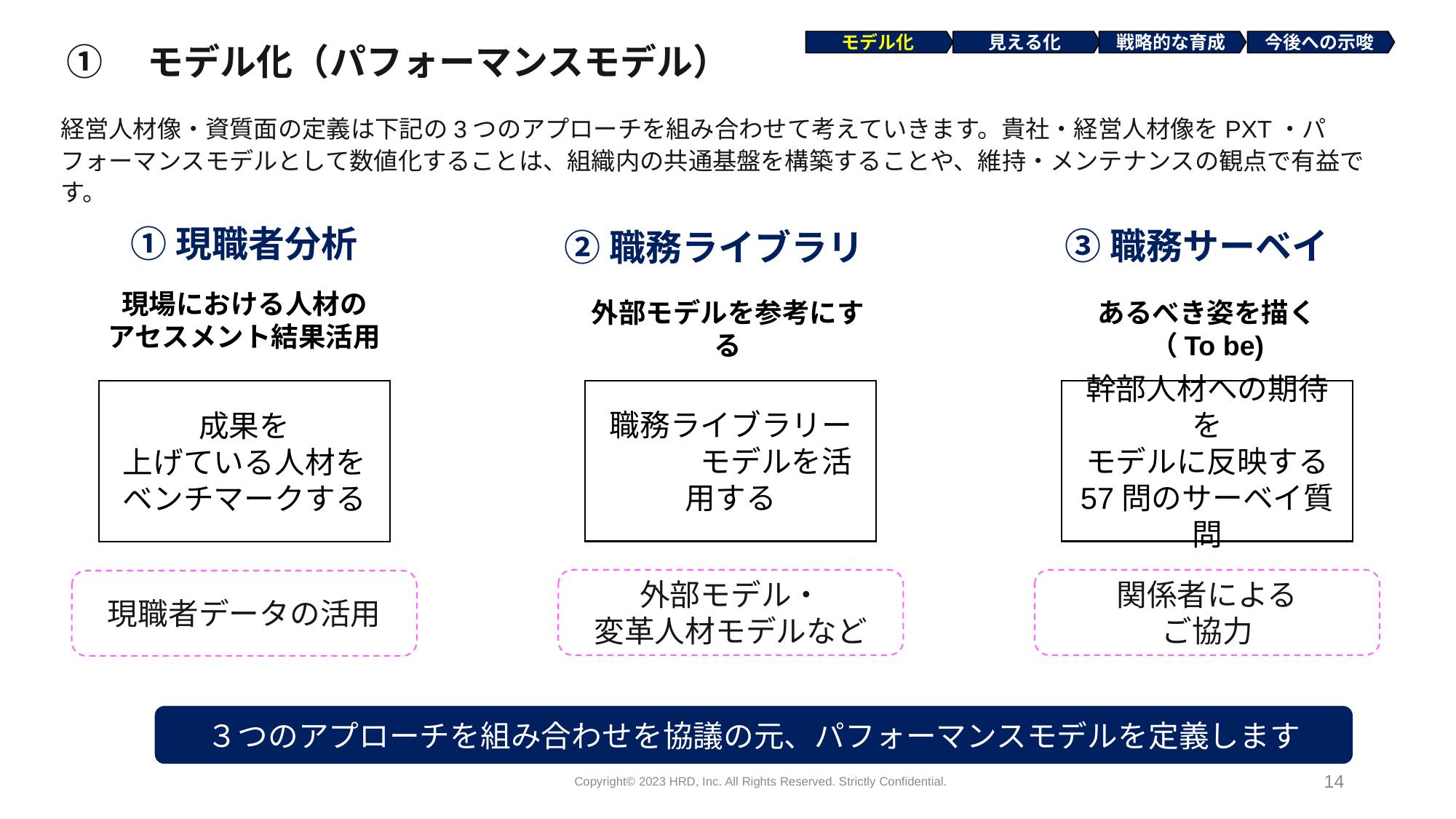

①　モデル化（パフォーマンスモデル）
モデル化
見える化
戦略的な育成
今後への示唆
経営人材像・資質面の定義は下記の3つのアプローチを組み合わせて考えていきます。貴社・経営人材像をPXT・パフォーマンスモデルとして数値化することは、組織内の共通基盤を構築することや、維持・メンテナンスの観点で有益です。
①現職者分析
③職務サーベイ
②職務ライブラリ
現場における人材の
アセスメント結果活用
外部モデルを参考にする
あるべき姿を描く
（To be)
幹部人材への期待を
モデルに反映する
57問のサーベイ質問
職務ライブラリー　　　モデルを活用する
成果を
上げている人材を
ベンチマークする
外部モデル・
変革人材モデルなど
関係者による
ご協力
現職者データの活用
３つのアプローチを組み合わせを協議の元、パフォーマンスモデルを定義します
Copyright©️ 2023 HRD, Inc. All Rights Reserved. Strictly Confidential.
14